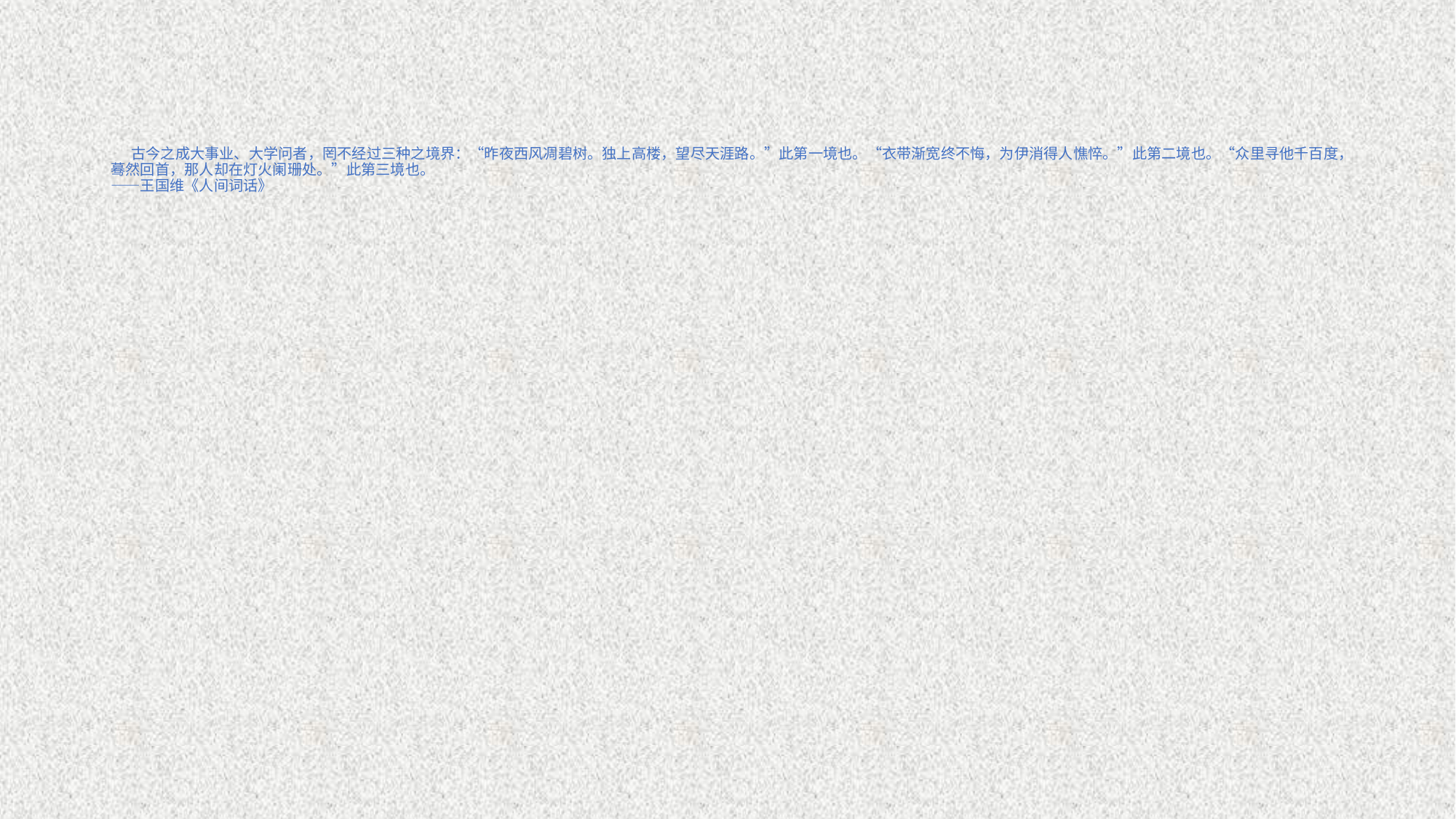

# 古今之成大事业、大学问者，罔不经过三种之境界：“昨夜西风凋碧树。独上高楼，望尽天涯路。”此第一境也。“衣带渐宽终不悔，为伊消得人憔悴。”此第二境也。“众里寻他千百度，蓦然回首，那人却在灯火阑珊处。”此第三境也。 ——王国维《人间词话》